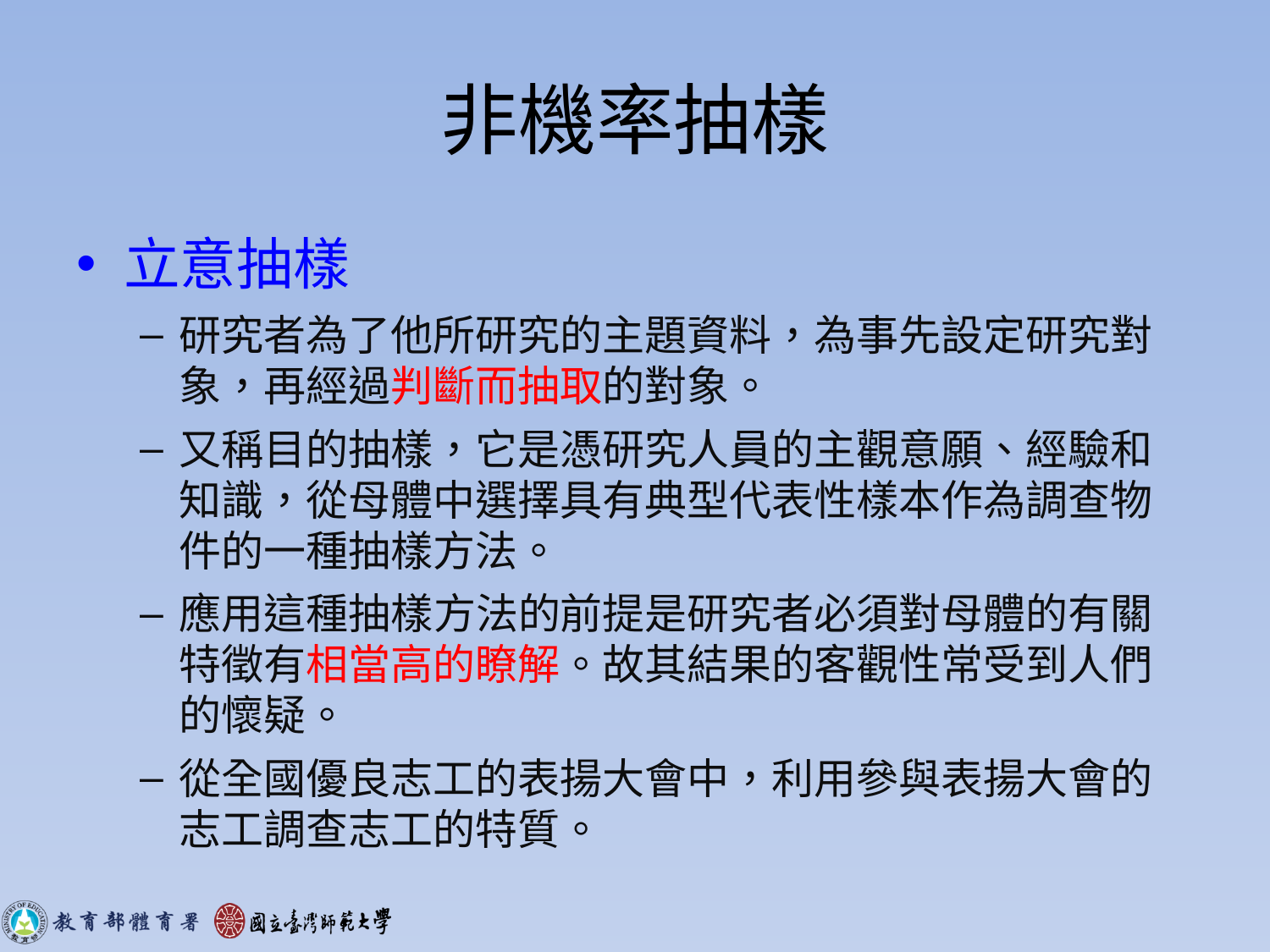

# 非機率抽樣
立意抽樣
研究者為了他所研究的主題資料，為事先設定研究對象，再經過判斷而抽取的對象。
又稱目的抽樣，它是憑研究人員的主觀意願、經驗和知識，從母體中選擇具有典型代表性樣本作為調查物件的一種抽樣方法。
應用這種抽樣方法的前提是研究者必須對母體的有關特徵有相當高的瞭解。故其結果的客觀性常受到人們的懷疑。
從全國優良志工的表揚大會中，利用參與表揚大會的志工調查志工的特質。